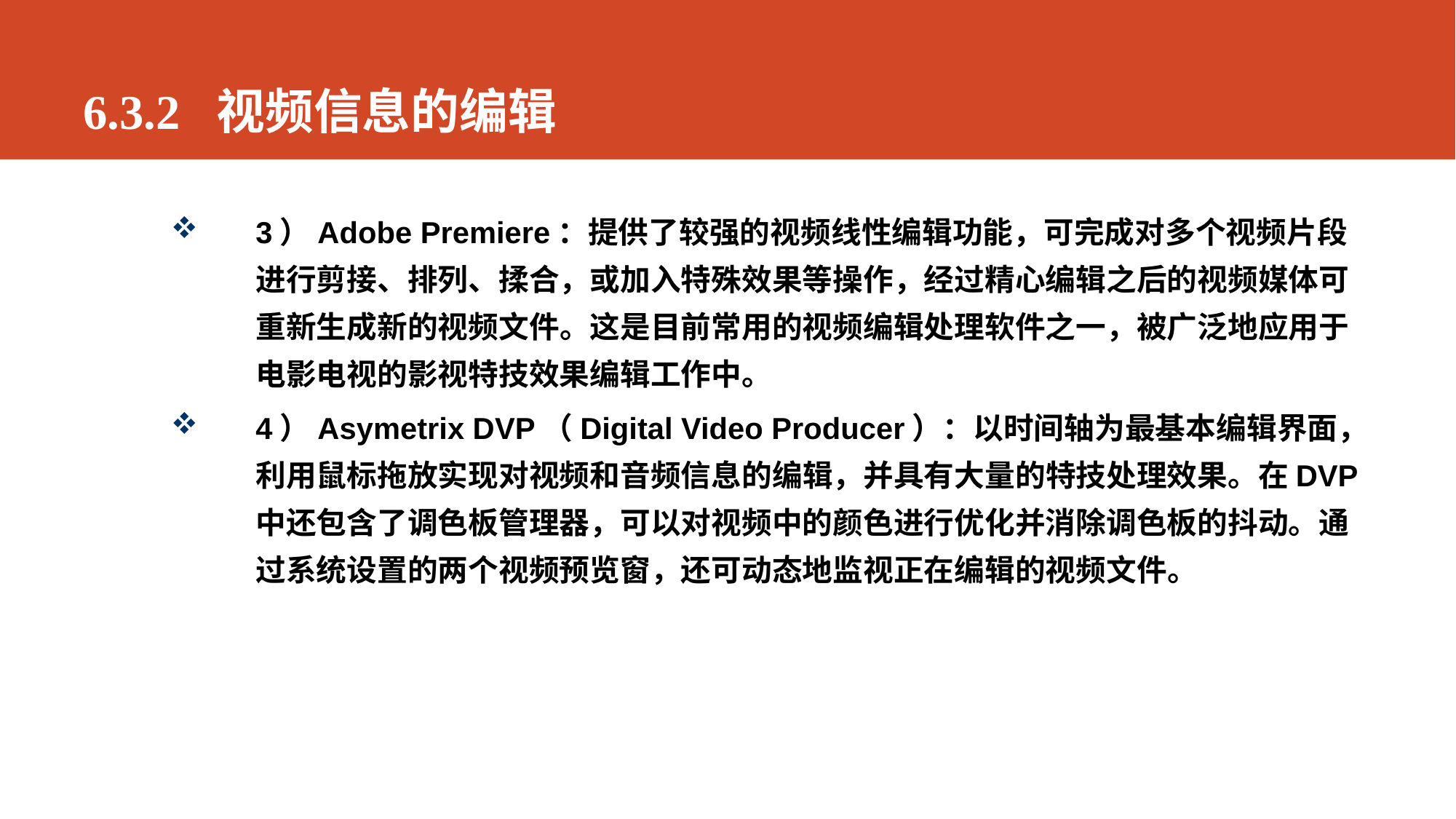

# 6.3.2  视频信息的编辑
3）Adobe Premiere：提供了较强的视频线性编辑功能，可完成对多个视频片段进行剪接、排列、揉合，或加入特殊效果等操作，经过精心编辑之后的视频媒体可重新生成新的视频文件。这是目前常用的视频编辑处理软件之一，被广泛地应用于电影电视的影视特技效果编辑工作中。
4）Asymetrix DVP（Digital Video Producer）：以时间轴为最基本编辑界面，利用鼠标拖放实现对视频和音频信息的编辑，并具有大量的特技处理效果。在DVP中还包含了调色板管理器，可以对视频中的颜色进行优化并消除调色板的抖动。通过系统设置的两个视频预览窗，还可动态地监视正在编辑的视频文件。